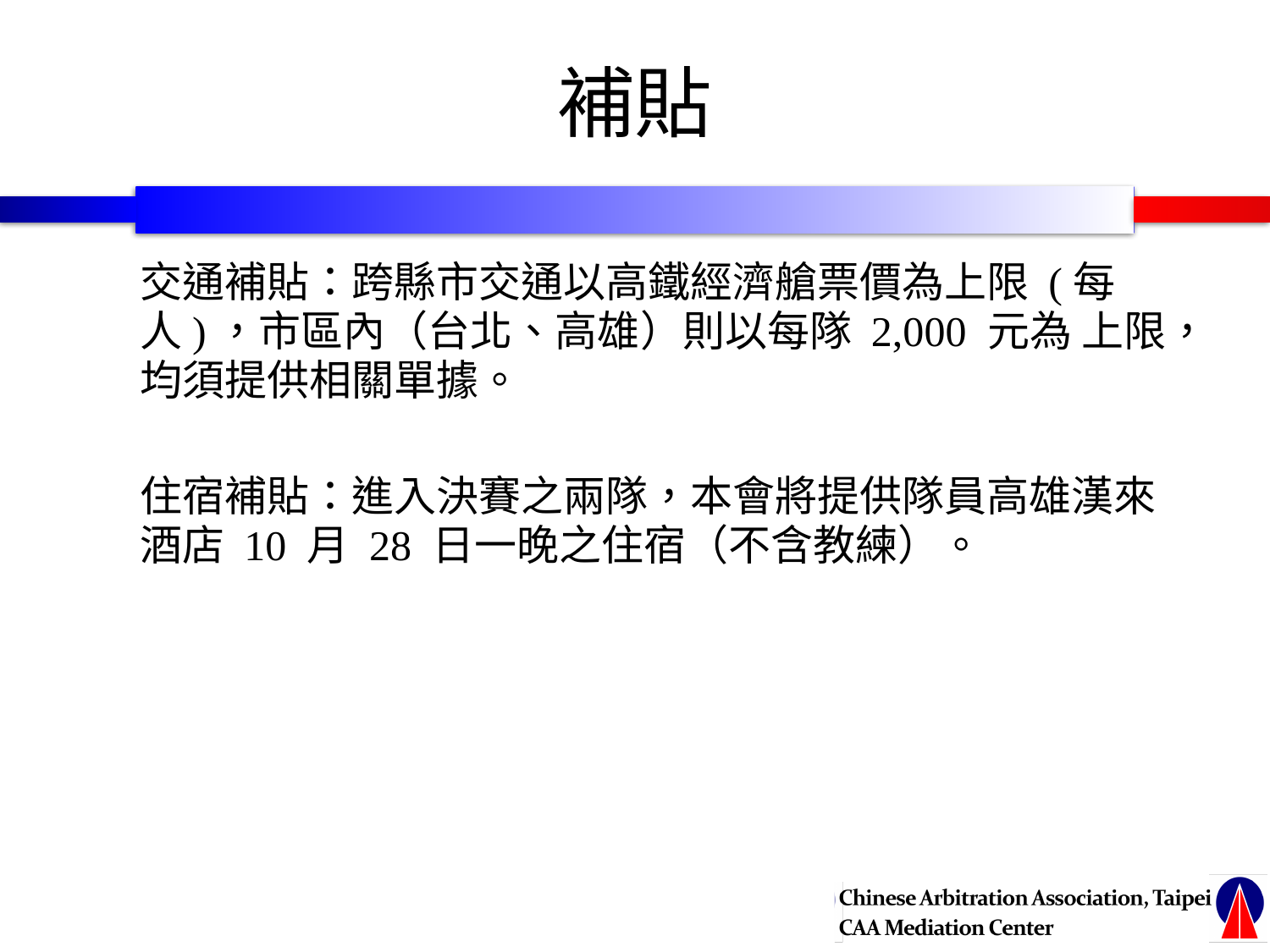

# 補貼
交通補貼：跨縣市交通以高鐵經濟艙票價為上限 (每人)，市區內（台北、高雄）則以每隊 2,000 元為 上限，均須提供相關單據。

住宿補貼：進入決賽之兩隊，本會將提供隊員高雄漢來酒店 10 月 28 日一晚之住宿（不含教練）。